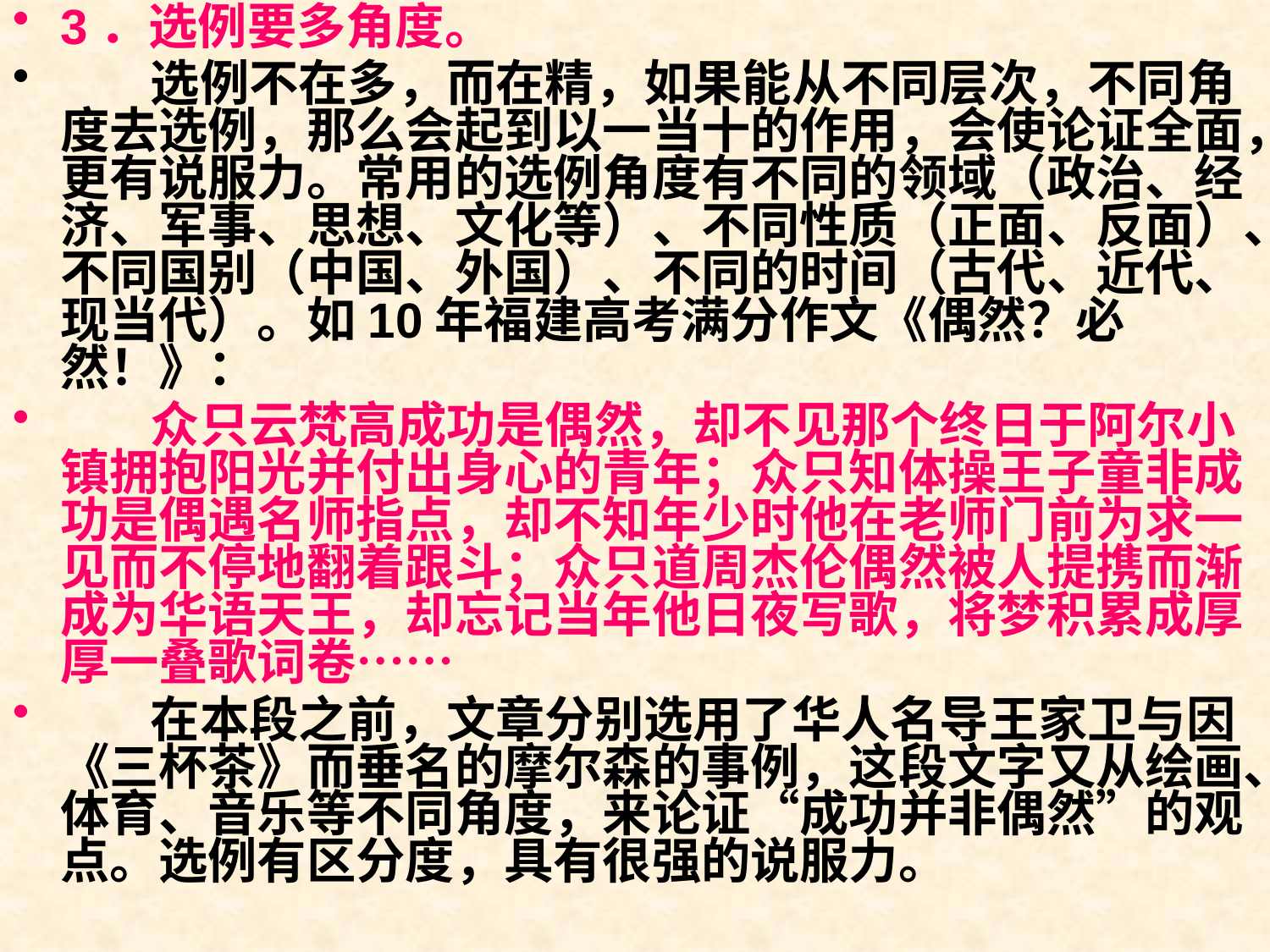

3．选例要多角度。
       选例不在多，而在精，如果能从不同层次，不同角度去选例，那么会起到以一当十的作用，会使论证全面，更有说服力。常用的选例角度有不同的领域（政治、经济、军事、思想、文化等）、不同性质（正面、反面）、不同国别（中国、外国）、不同的时间（古代、近代、现当代）。如10年福建高考满分作文《偶然？必然！》：
       众只云梵高成功是偶然，却不见那个终日于阿尔小镇拥抱阳光并付出身心的青年；众只知体操王子童非成功是偶遇名师指点，却不知年少时他在老师门前为求一见而不停地翻着跟斗；众只道周杰伦偶然被人提携而渐成为华语天王，却忘记当年他日夜写歌，将梦积累成厚厚一叠歌词卷……
       在本段之前，文章分别选用了华人名导王家卫与因《三杯茶》而垂名的摩尔森的事例，这段文字又从绘画、体育、音乐等不同角度，来论证“成功并非偶然”的观点。选例有区分度，具有很强的说服力。